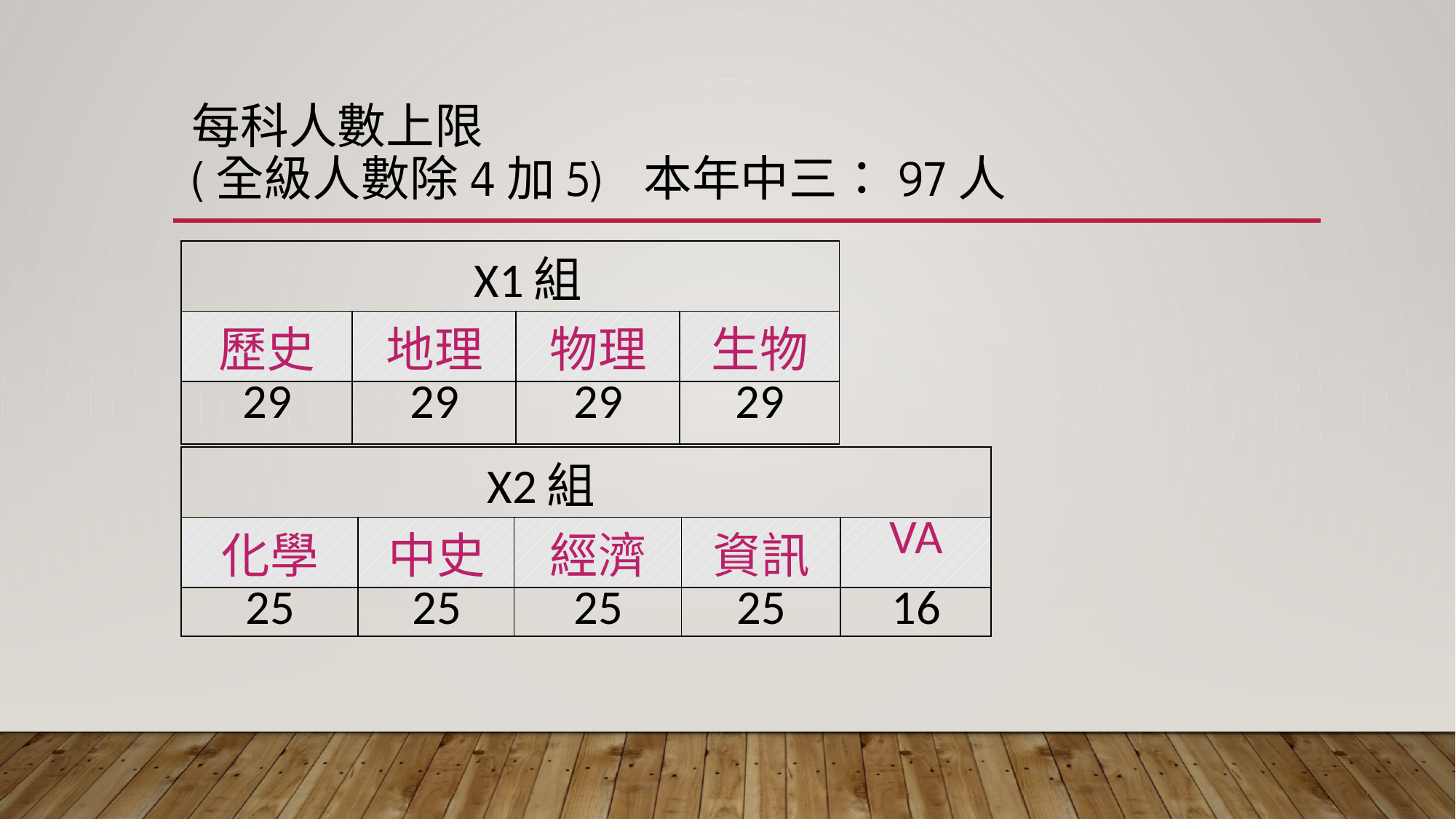

#
每科人數上限
(全級人數除4加5)  本年中三：97人

| X1組 |  |  |  |
| --- | --- | --- | --- |
| 歷史 | 地理 | 物理 | 生物 |
| 29 | 29 | 29 | 29 |
| X2組 |  |  |  |  |
| --- | --- | --- | --- | --- |
| 化學 | 中史 | 經濟 | 資訊 | VA |
| 25 | 25 | 25 | 25 | 16 |